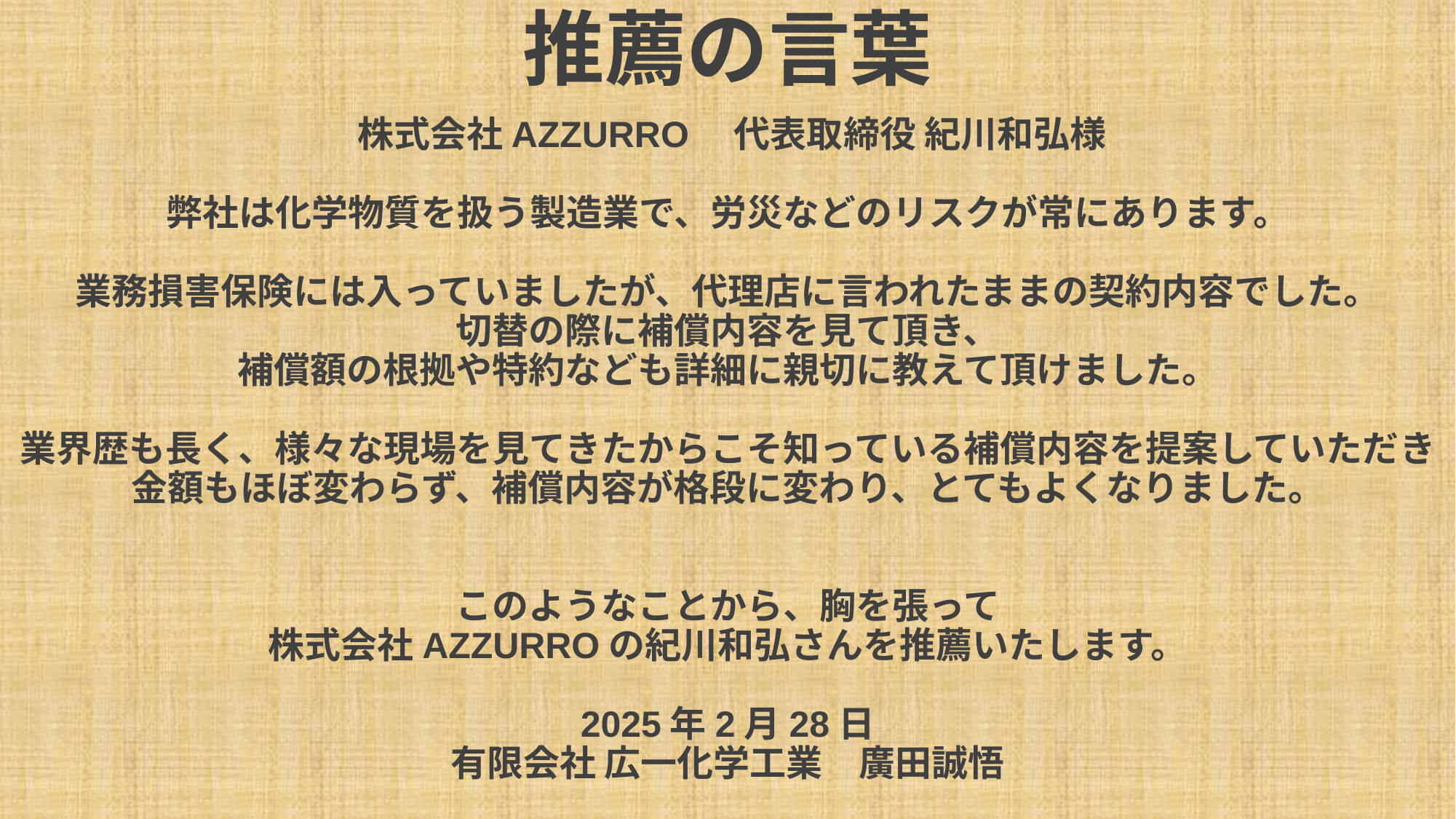

# 推薦の言葉 株式会社AZZURRO　代表取締役 紀川和弘様 弊社は化学物質を扱う製造業で、労災などのリスクが常にあります。 業務損害保険には入っていましたが、代理店に言われたままの契約内容でした。 切替の際に補償内容を見て頂き、 補償額の根拠や特約なども詳細に親切に教えて頂けました。 業界歴も長く、様々な現場を見てきたからこそ知っている補償内容を提案していただき 金額もほぼ変わらず、補償内容が格段に変わり、とてもよくなりました。 このようなことから、胸を張って 株式会社AZZURROの紀川和弘さんを推薦いたします。 2025年2月28日 有限会社 広一化学工業　廣田誠悟